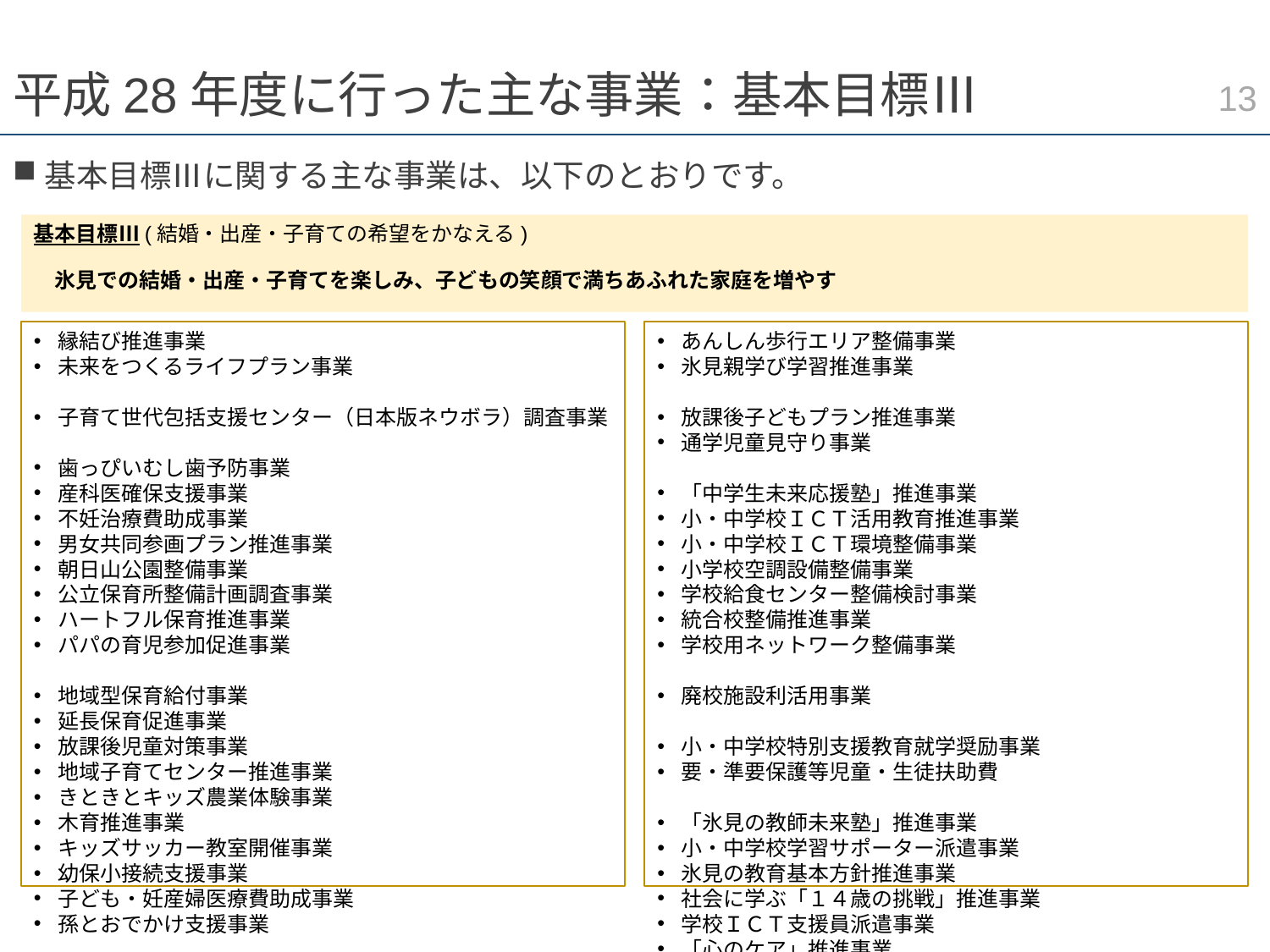

13
# 平成28年度に行った主な事業：基本目標Ⅲ
基本目標Ⅲに関する主な事業は、以下のとおりです。
基本目標Ⅲ(結婚・出産・子育ての希望をかなえる)

　氷見での結婚・出産・子育てを楽しみ、子どもの笑顔で満ちあふれた家庭を増やす
あんしん歩行エリア整備事業
氷見親学び学習推進事業
放課後子どもプラン推進事業
通学児童見守り事業
「中学生未来応援塾」推進事業
小・中学校ＩＣＴ活用教育推進事業
小・中学校ＩＣＴ環境整備事業
小学校空調設備整備事業
学校給食センター整備検討事業
統合校整備推進事業
学校用ネットワーク整備事業
廃校施設利活用事業
小・中学校特別支援教育就学奨励事業
要・準要保護等児童・生徒扶助費
「氷見の教師未来塾」推進事業
小・中学校学習サポーター派遣事業
氷見の教育基本方針推進事業
社会に学ぶ「１４歳の挑戦」推進事業
学校ＩＣＴ支援員派遣事業
「心のケア」推進事業
小中連携教育推進事業
縁結び推進事業
未来をつくるライフプラン事業
子育て世代包括支援センター（日本版ネウボラ）調査事業
歯っぴいむし歯予防事業
産科医確保支援事業
不妊治療費助成事業
男女共同参画プラン推進事業
朝日山公園整備事業
公立保育所整備計画調査事業
ハートフル保育推進事業
パパの育児参加促進事業
地域型保育給付事業
延長保育促進事業
放課後児童対策事業
地域子育てセンター推進事業
きときとキッズ農業体験事業
木育推進事業
キッズサッカー教室開催事業
幼保小接続支援事業
子ども・妊産婦医療費助成事業
孫とおでかけ支援事業